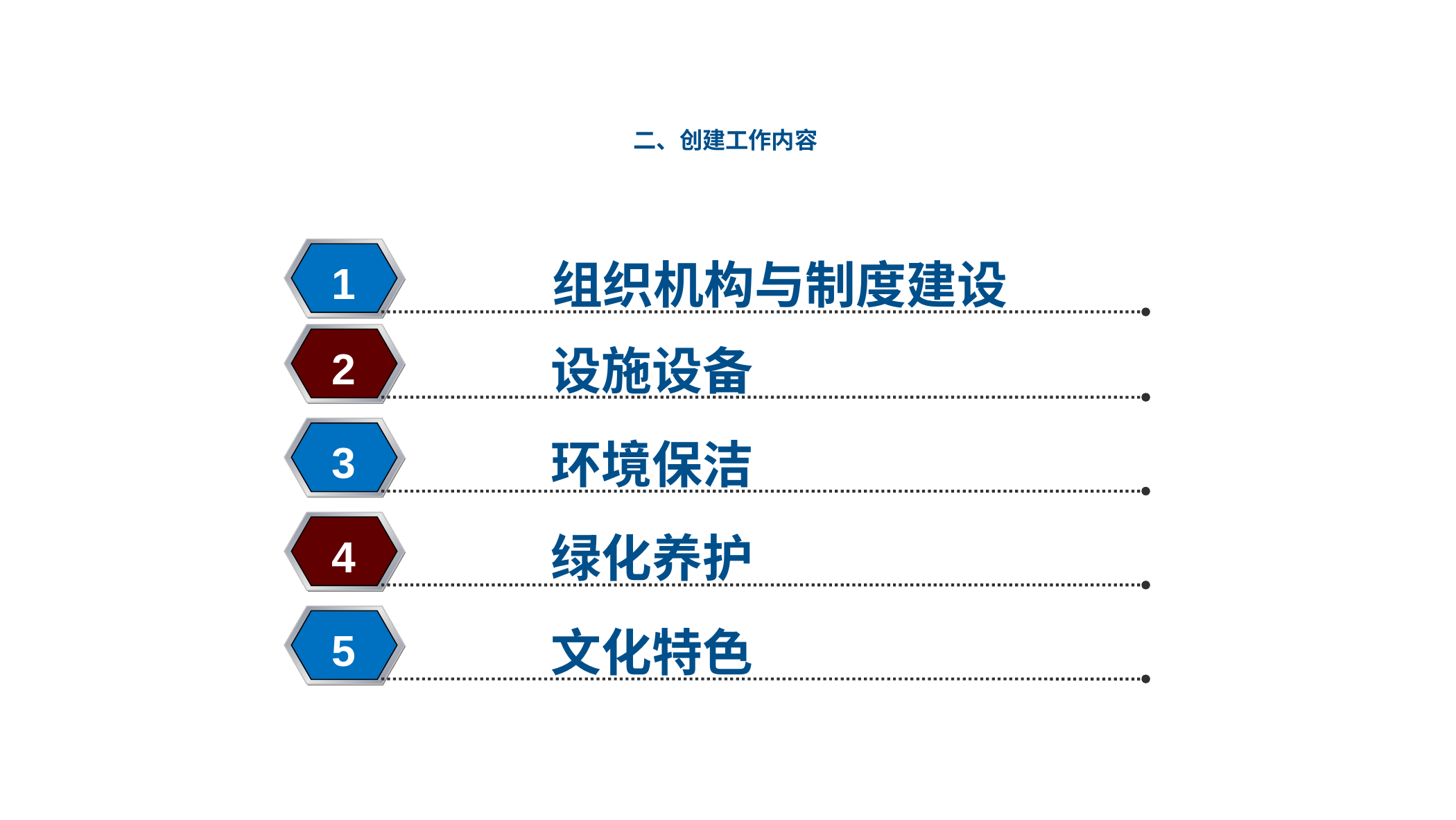

二、创建工作内容

组织机构与制度建设
1

设施设备
2

环境保洁
3

绿化养护
4

文化特色
5